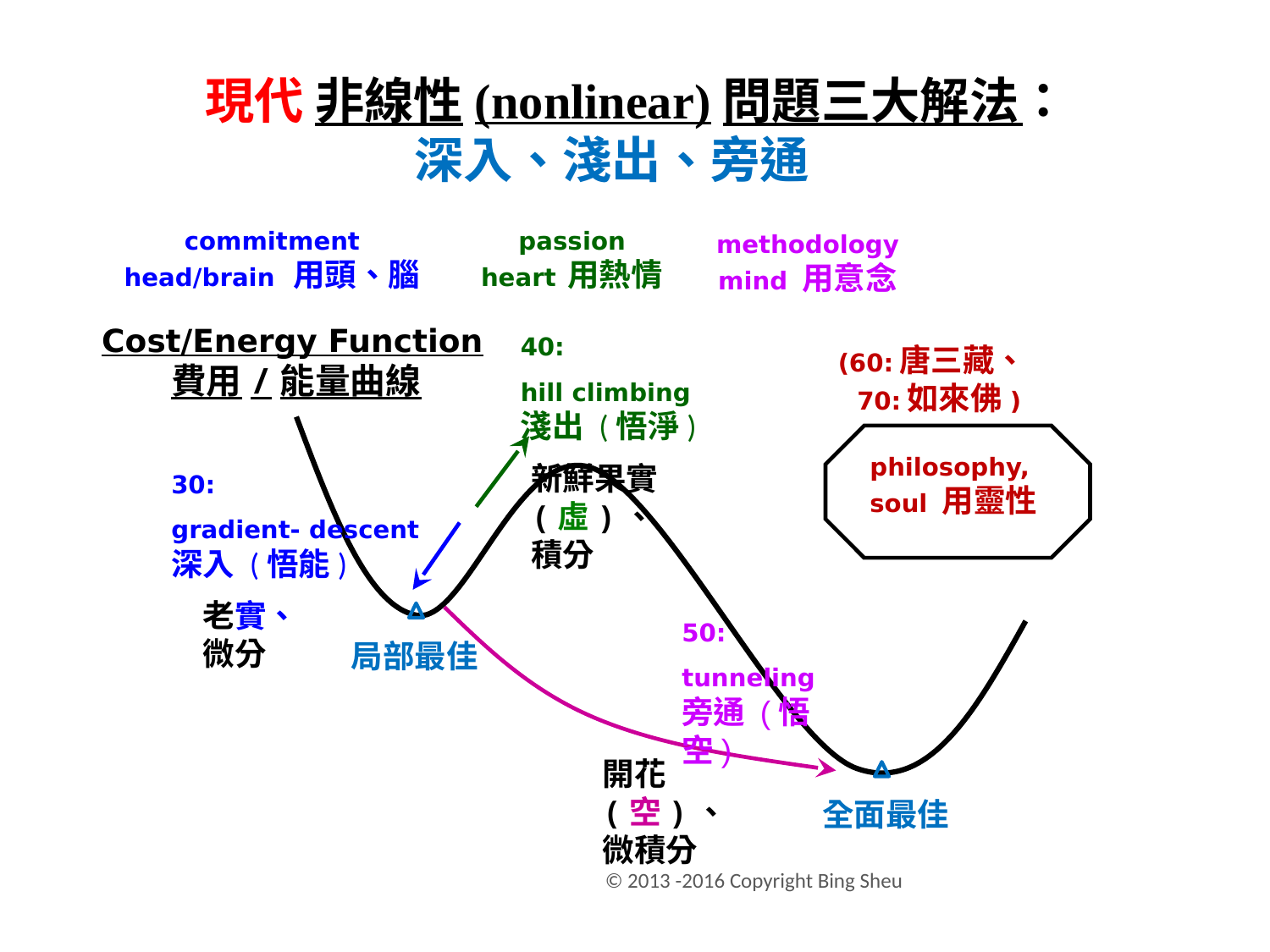

現代 非線性(nonlinear)問題三大解法：
深入、淺出、旁通
commitment
head/brain 用頭、腦
passion heart 用熱情
methodologymind 用意念
Cost/Energy Function費用/能量曲線
40:
hill climbing 淺出 (悟淨)
(60:唐三藏、
 70:如來佛)

philosophy, soul 用靈性
新鮮果實(虛)、
積分
30:
gradient- descent深入 (悟能)

老實、
微分

50:
tunneling旁通 (悟空)
局部最佳
開花(空)、
微積分

全面最佳
© 2013 -2016 Copyright Bing Sheu